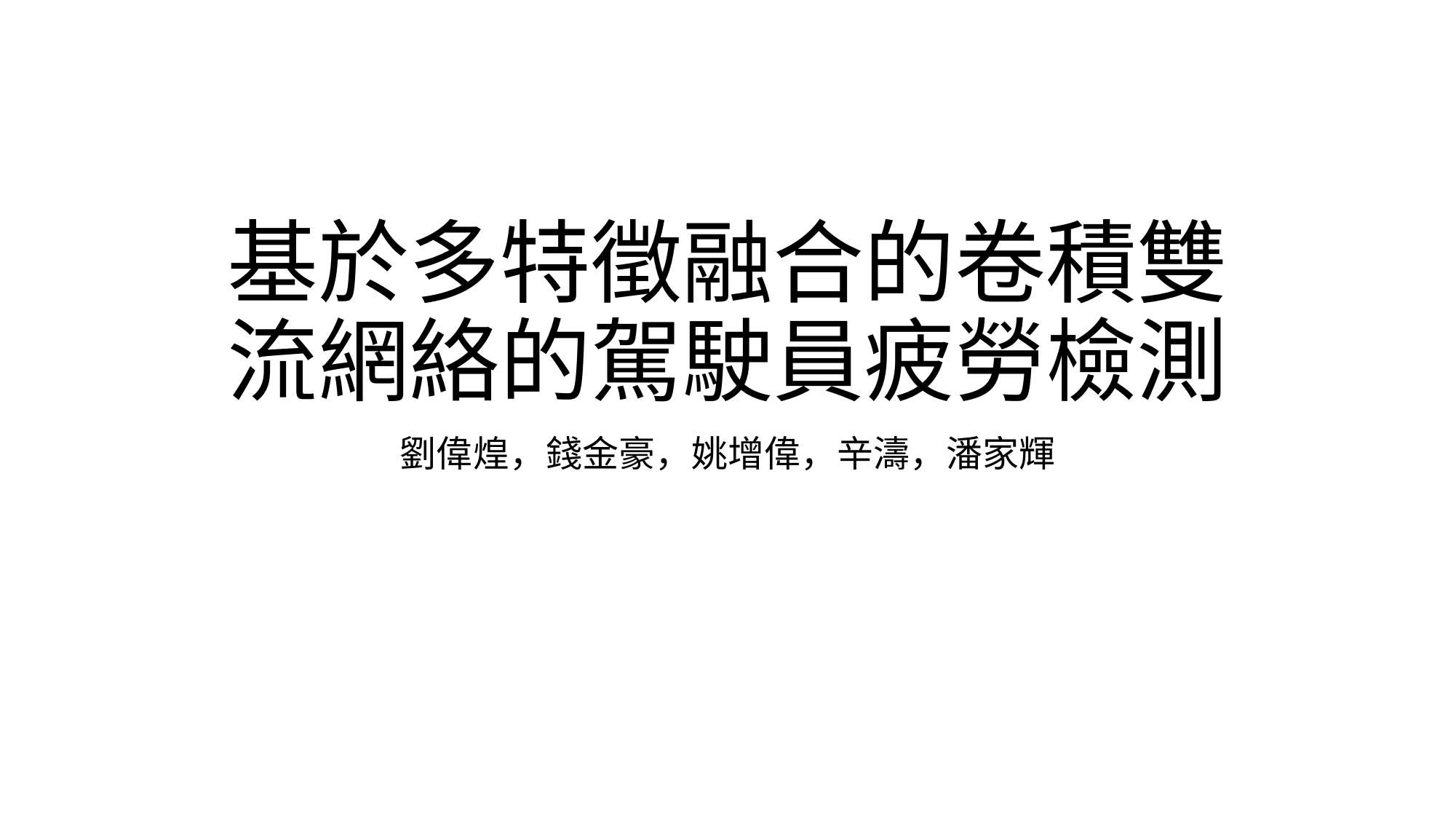

# 基於多特徵融合的卷積雙流網絡的駕駛員疲勞檢測
劉偉煌，錢金豪，姚增偉，辛濤，潘家輝